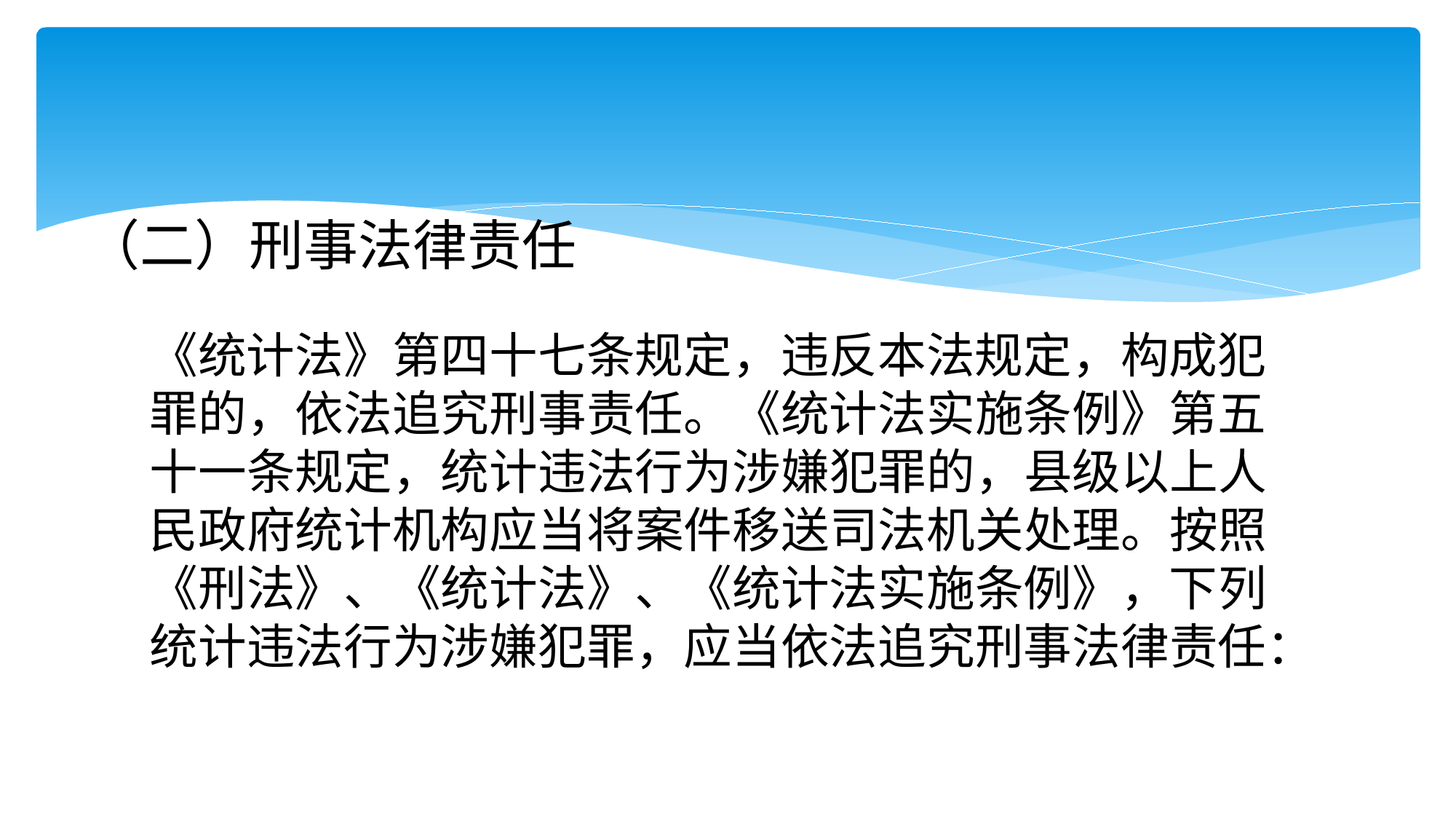

# （二）刑事法律责任
《统计法》第四十七条规定，违反本法规定，构成犯罪的，依法追究刑事责任。《统计法实施条例》第五十一条规定，统计违法行为涉嫌犯罪的，县级以上人民政府统计机构应当将案件移送司法机关处理。按照《刑法》、《统计法》、《统计法实施条例》，下列统计违法行为涉嫌犯罪，应当依法追究刑事法律责任：